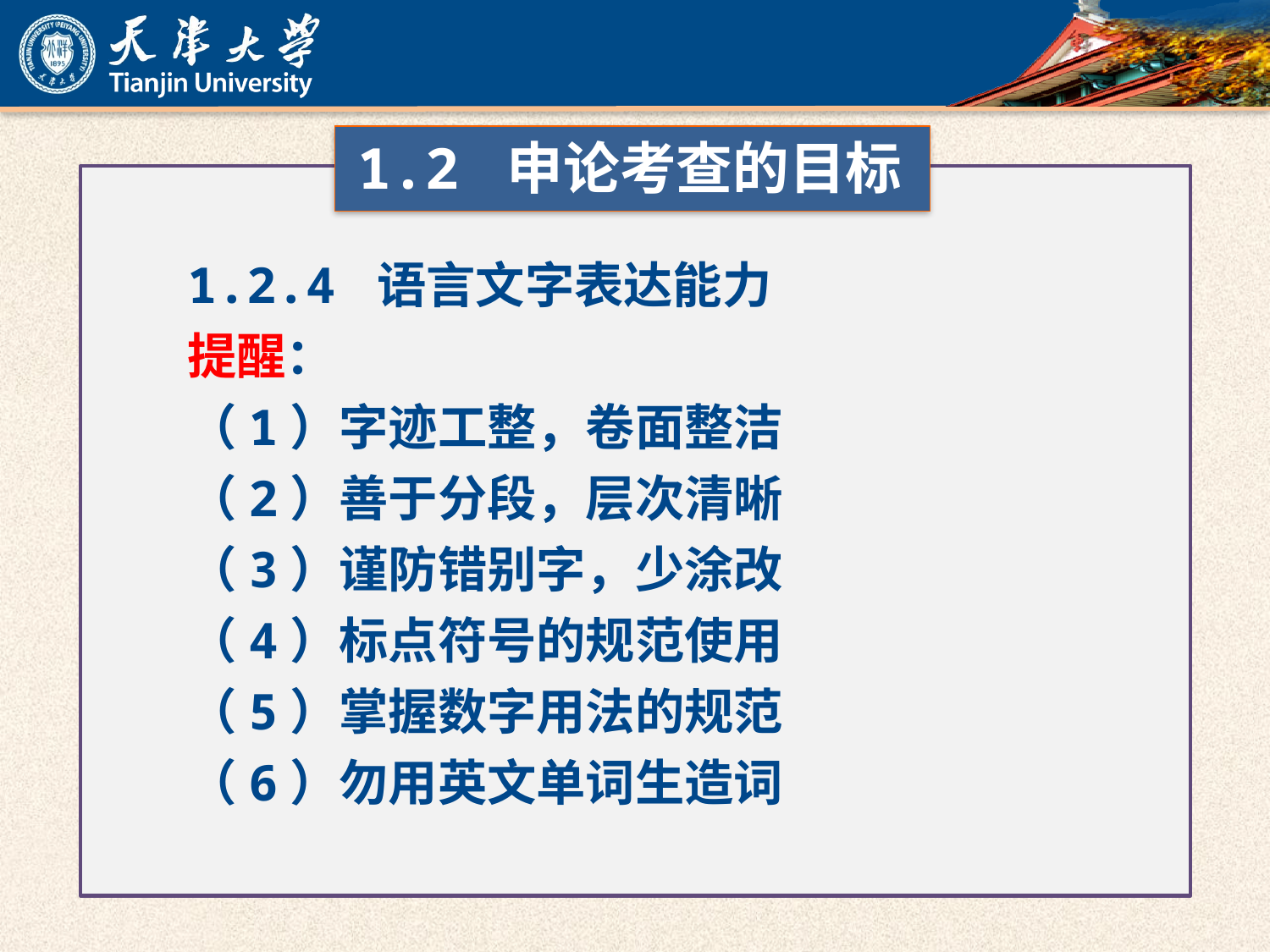

1.2 申论考查的目标

1.2.4 语言文字表达能力
提醒：
（1）字迹工整，卷面整洁
（2）善于分段，层次清晰
（3）谨防错别字，少涂改
（4）标点符号的规范使用
（5）掌握数字用法的规范
（6）勿用英文单词生造词